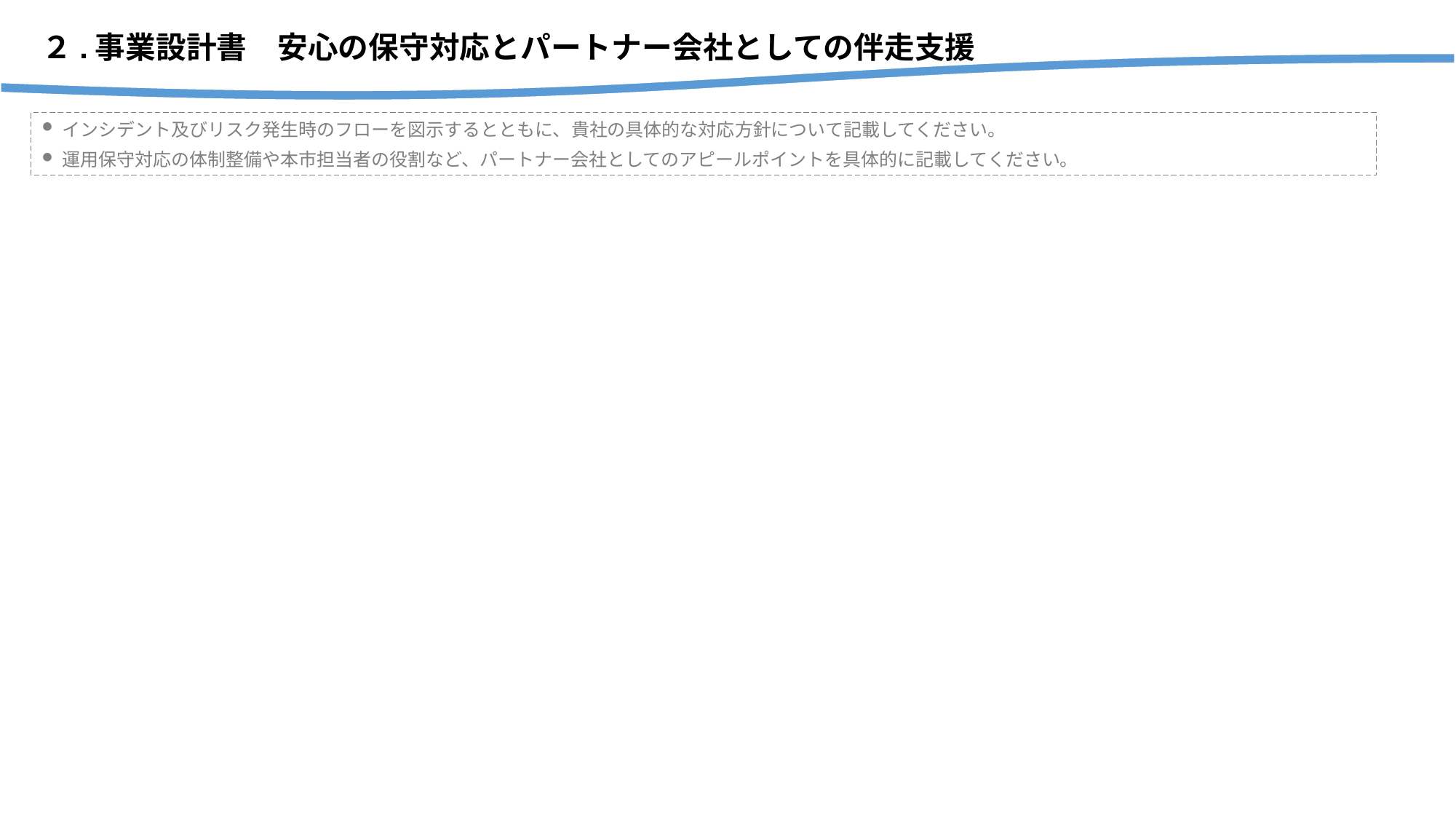

２.事業設計書　安心の保守対応とパートナー会社としての伴走支援

インシデント及びリスク発生時のフローを図示するとともに、貴社の具体的な対応方針について記載してください。
運用保守対応の体制整備や本市担当者の役割など、パートナー会社としてのアピールポイントを具体的に記載してください。